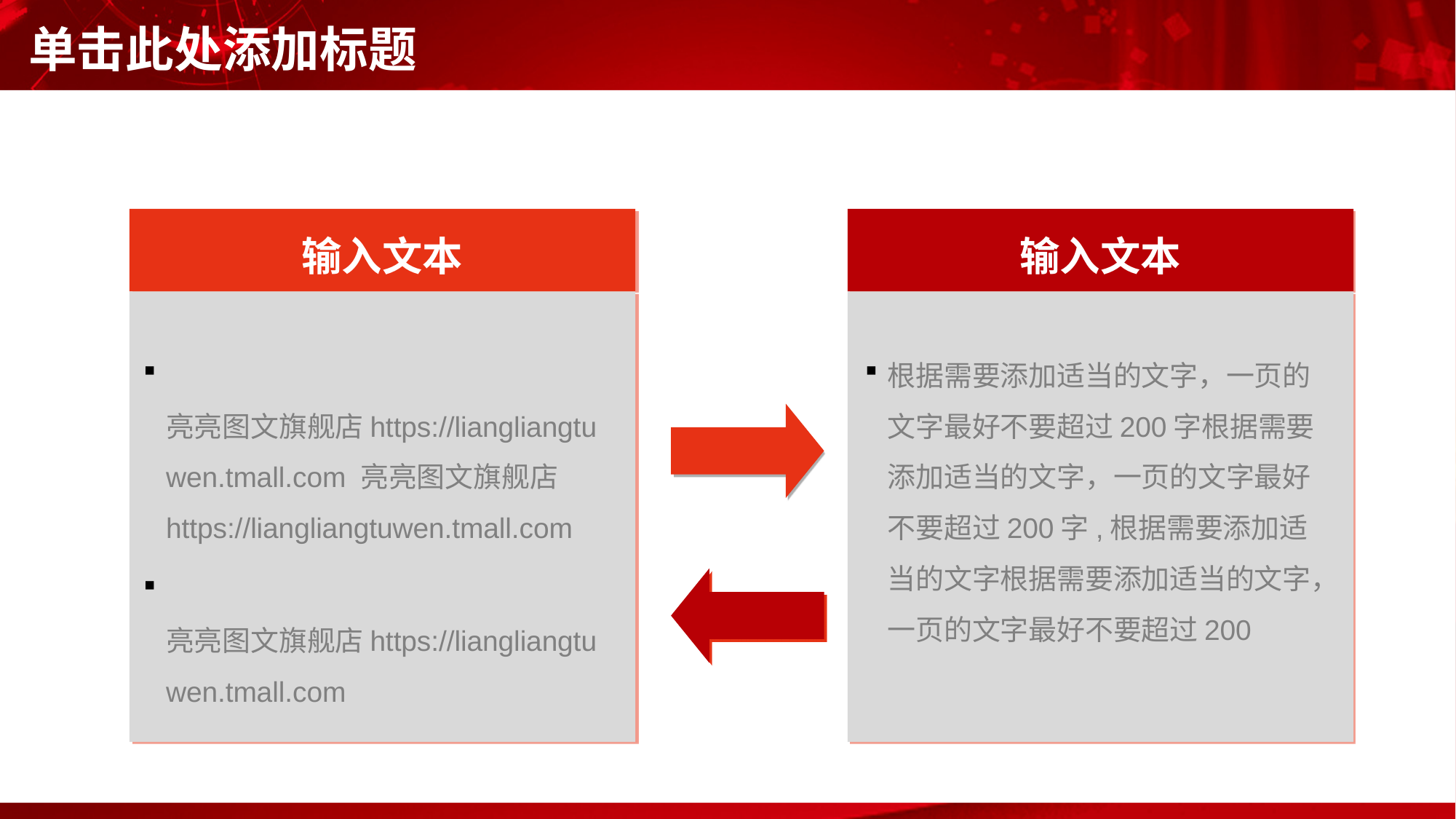

# 单击此处添加标题
输入文本
输入文本

 亮亮图文旗舰店https://liangliangtuwen.tmall.com 亮亮图文旗舰店https://liangliangtuwen.tmall.com
 亮亮图文旗舰店https://liangliangtuwen.tmall.com

根据需要添加适当的文字，一页的文字最好不要超过200字根据需要添加适当的文字，一页的文字最好不要超过200字,根据需要添加适当的文字根据需要添加适当的文字，一页的文字最好不要超过200